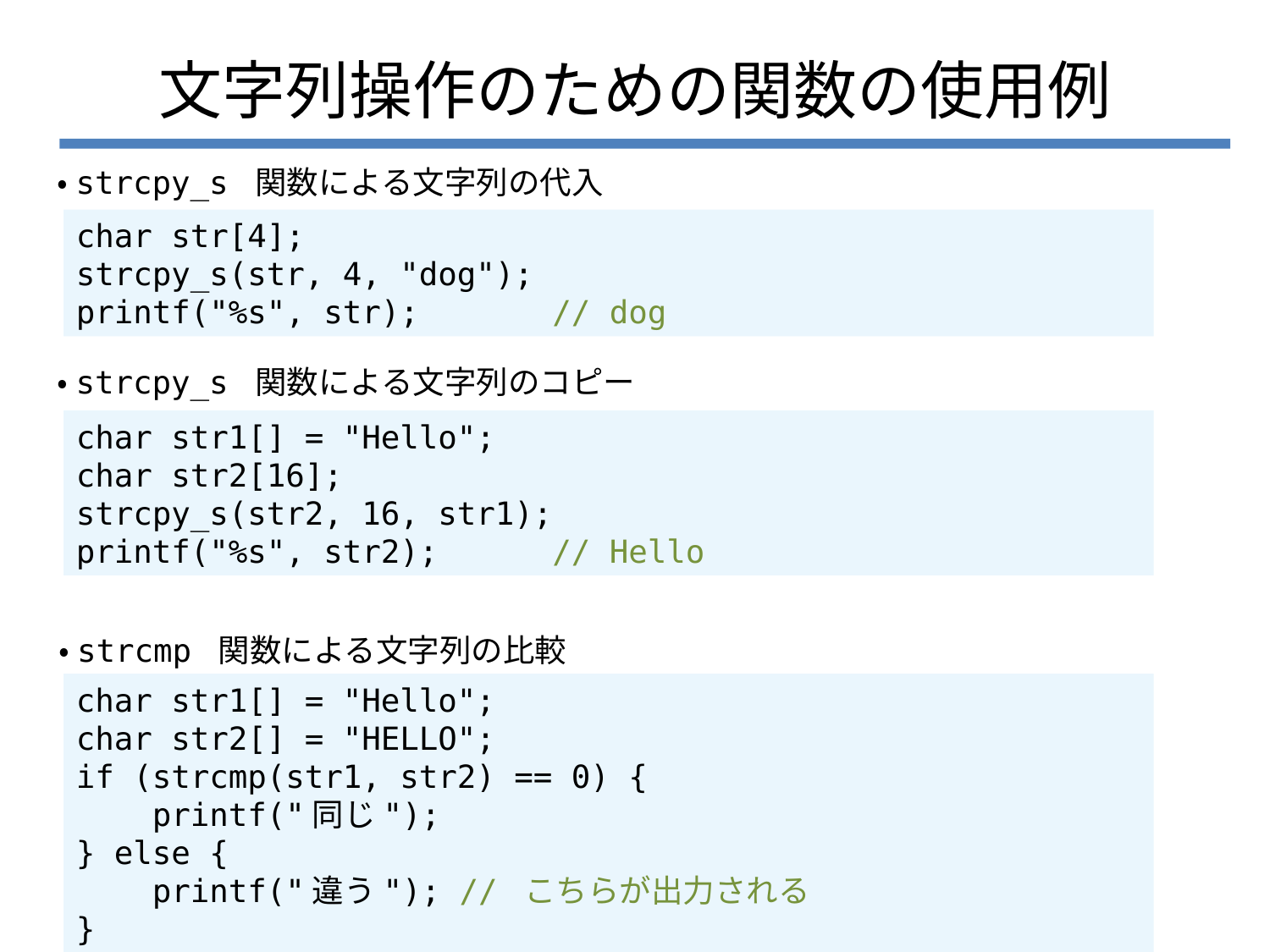

# 文字列操作のための関数の使用例
・strcpy_s 関数による文字列の代入
char str[4];
strcpy_s(str, 4, "dog");
printf("%s", str);       // dog
・strcpy_s 関数による文字列のコピー
char str1[] = "Hello";
char str2[16];
strcpy_s(str2, 16, str1);
printf("%s", str2);      // Hello
・strcmp 関数による文字列の比較
char str1[] = "Hello";
char str2[] = "HELLO";
if (strcmp(str1, str2) == 0) {
    printf("同じ");
} else {
    printf("違う"); // こちらが出力される
}